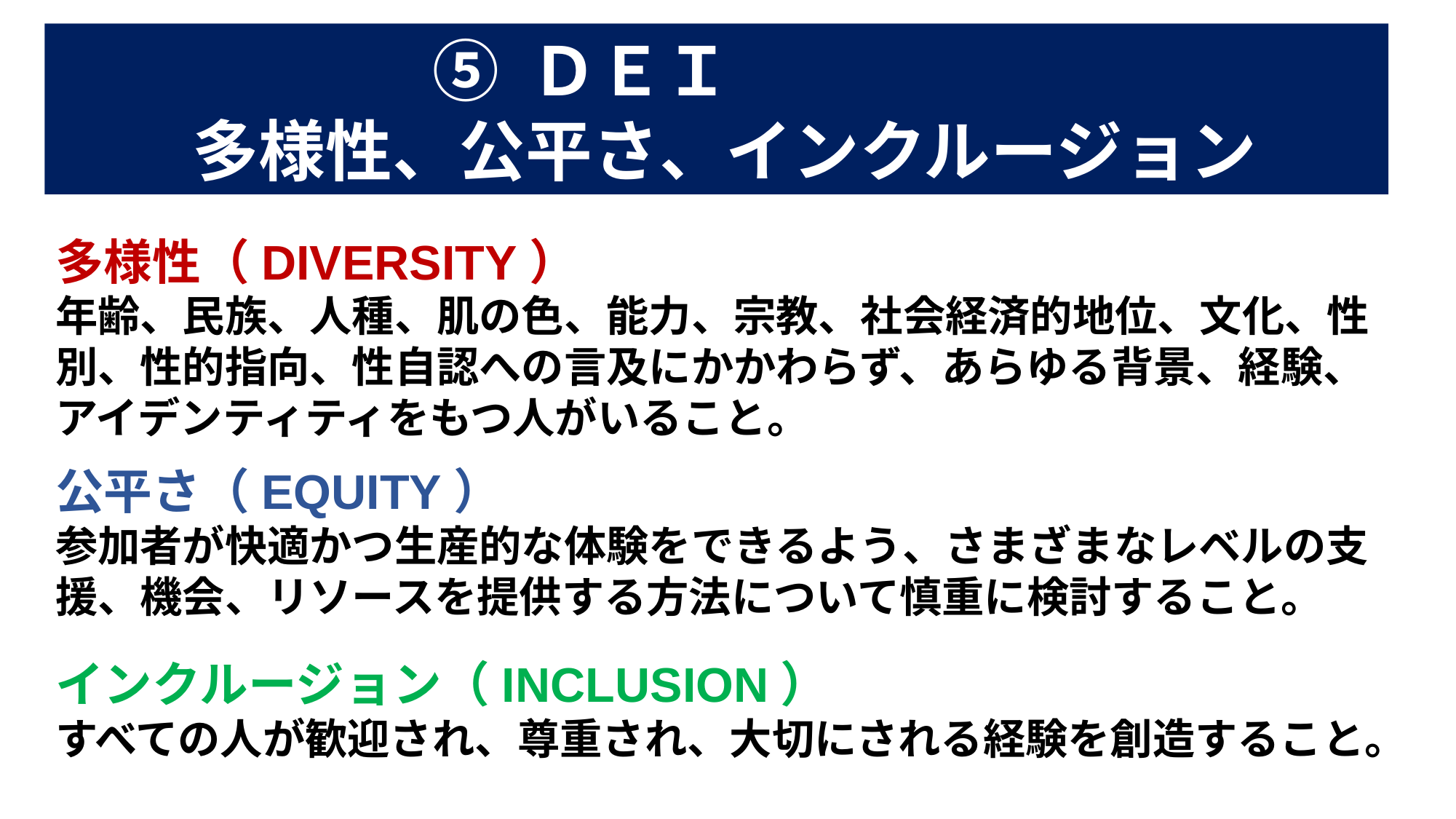

⑤ ＤＥＩ
        多様性、公平さ、インクルージョン
多様性（DIVERSITY）
年齢、民族、人種、肌の色、能力、宗教、社会経済的地位、文化、性別、性的指向、性自認への言及にかかわらず、あらゆる背景、経験、アイデンティティをもつ人がいること。
公平さ（EQUITY）
参加者が快適かつ生産的な体験をできるよう、さまざまなレベルの支援、機会、リソースを提供する方法について慎重に検討すること。
インクルージョン（INCLUSION）
すべての人が歓迎され、尊重され、大切にされる経験を創造すること。